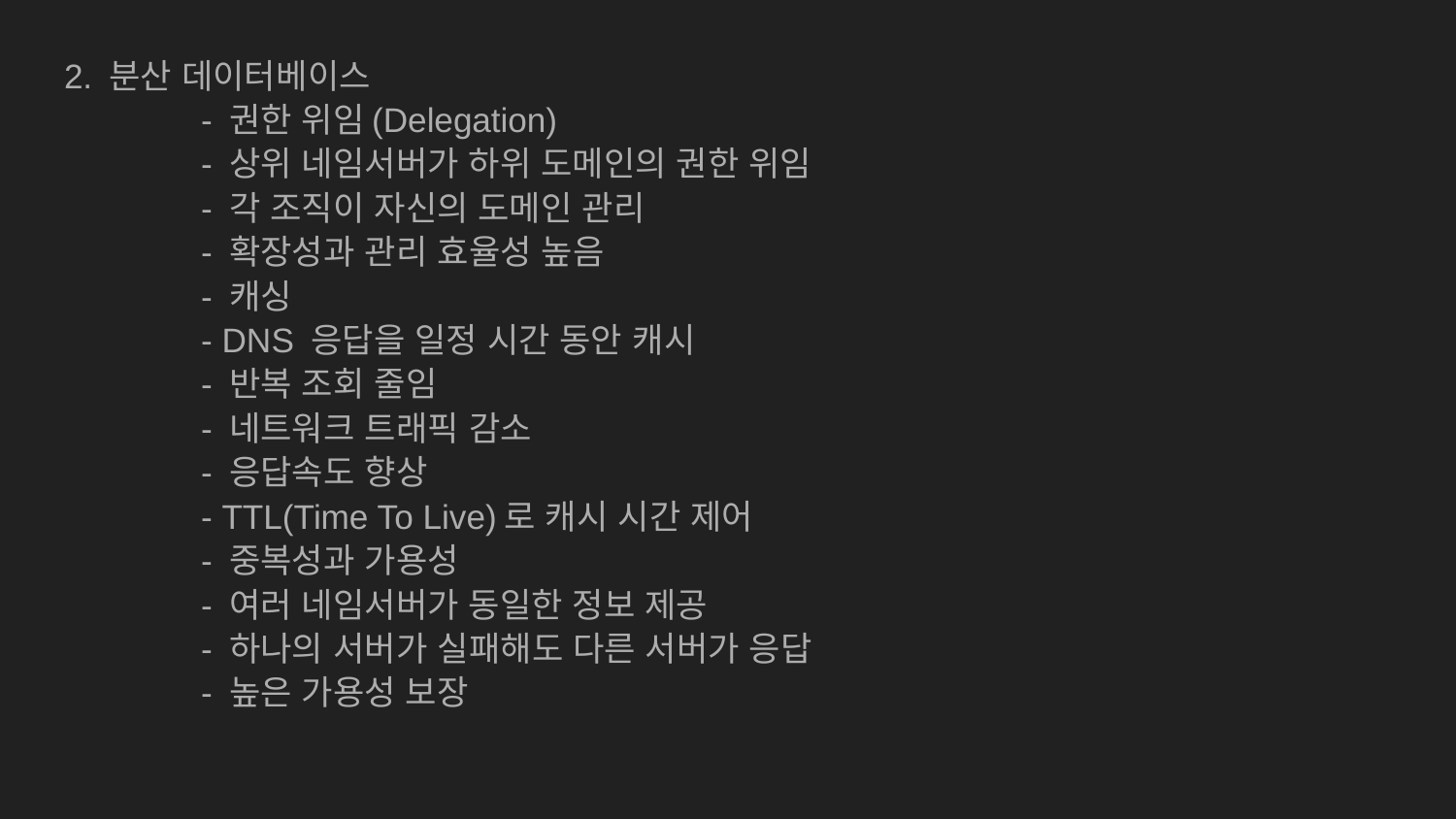

2. 분산 데이터베이스
	- 권한 위임(Delegation)
		- 상위 네임서버가 하위 도메인의 권한 위임
		- 각 조직이 자신의 도메인 관리
		- 확장성과 관리 효율성 높음
	- 캐싱
		- DNS 응답을 일정 시간 동안 캐시
		- 반복 조회 줄임
		- 네트워크 트래픽 감소
		- 응답속도 향상
		- TTL(Time To Live)로 캐시 시간 제어
	- 중복성과 가용성
		- 여러 네임서버가 동일한 정보 제공
		- 하나의 서버가 실패해도 다른 서버가 응답
		- 높은 가용성 보장